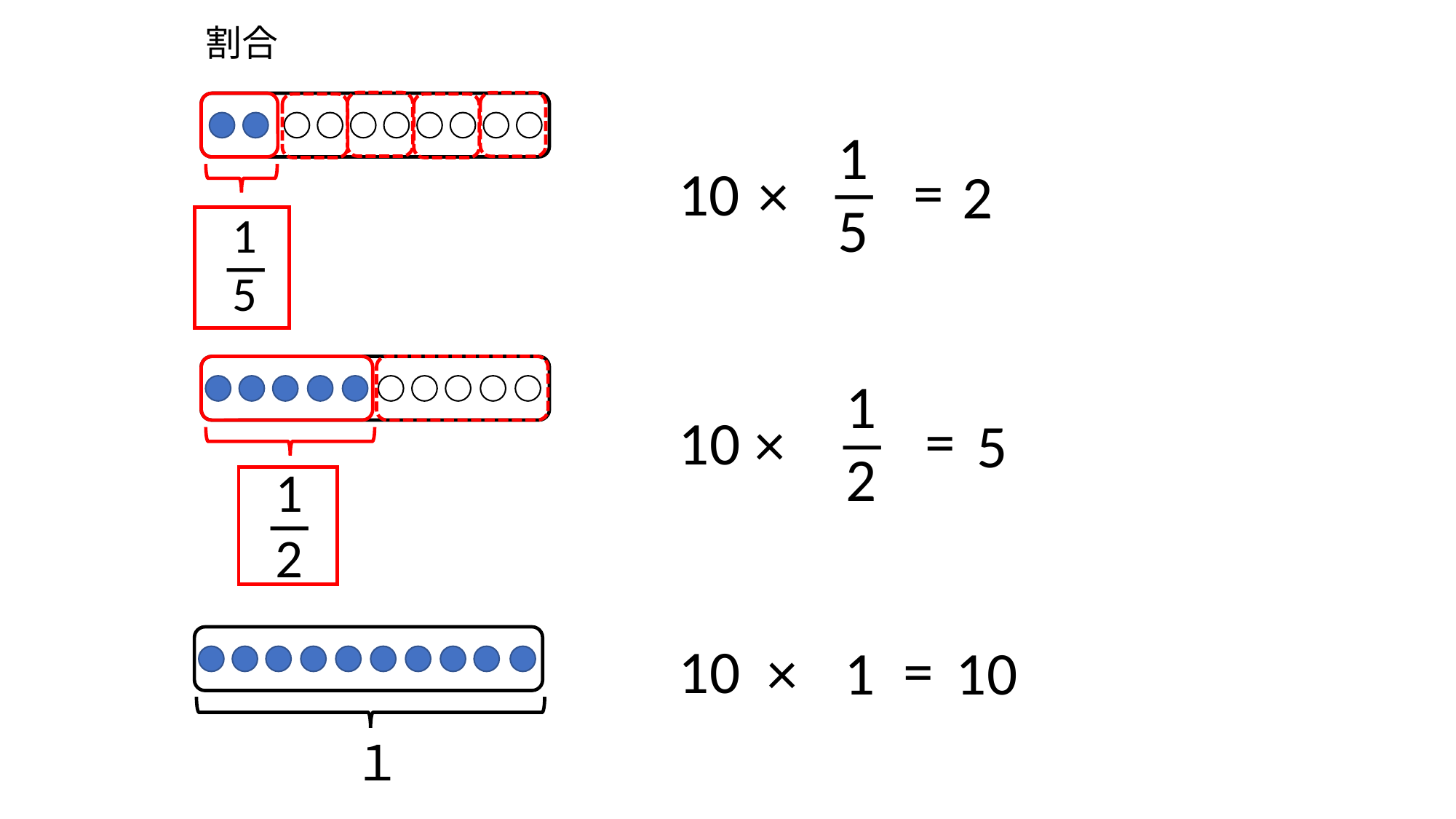

割合

15
=
10
×
2
―

1
5
―

12
=
10
×
5
―

1
2
―
=
10
1
×
10

１